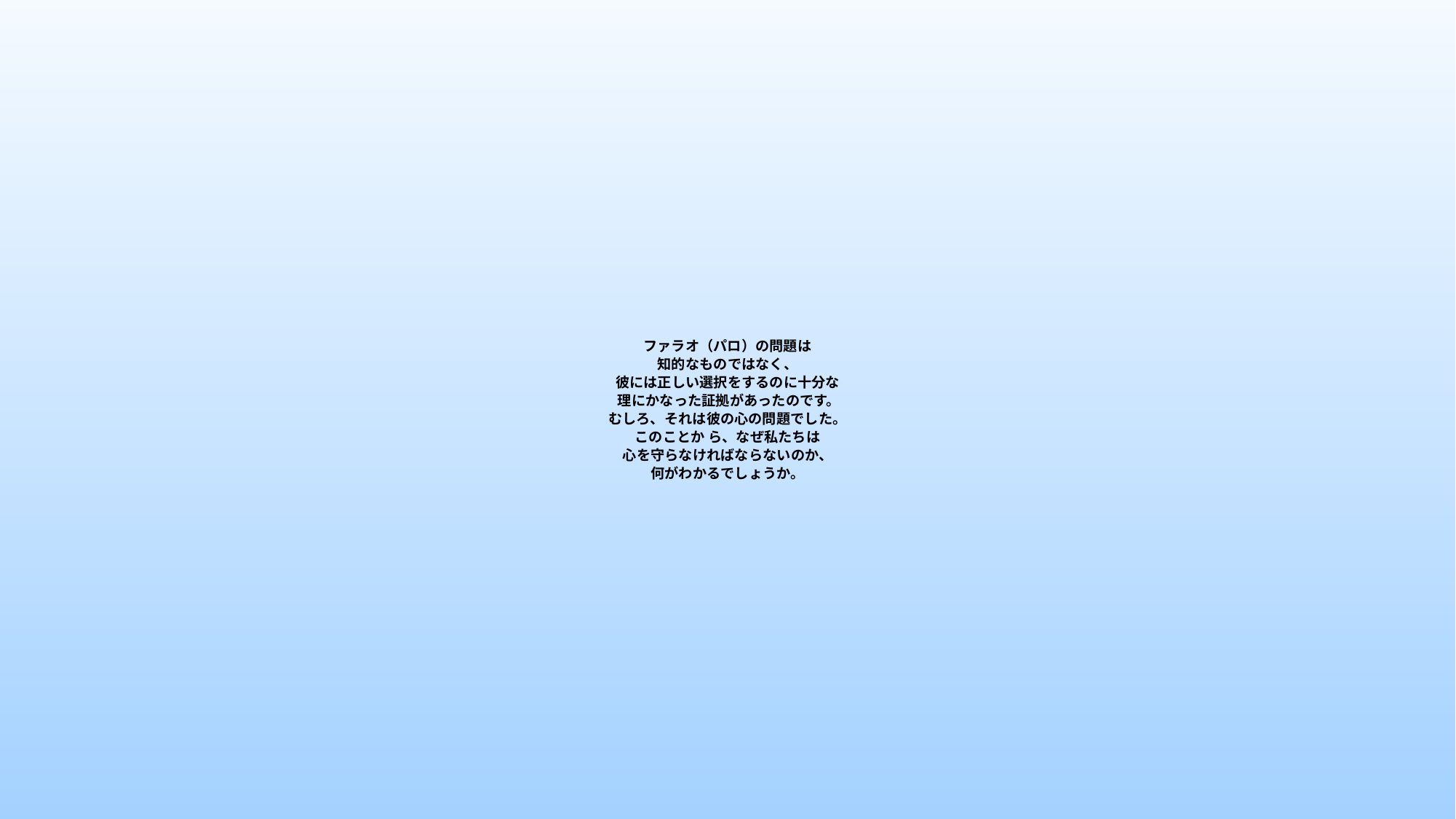

# ファラオ（パロ）の問題は 知的なものではなく、 彼には正しい選択をするのに十分な 理にかなった証拠があったのです。 むしろ、それは彼の心の問題でした。 このことか ら、なぜ私たちは 心を守らなければならないのか、 何がわかるでしょうか。